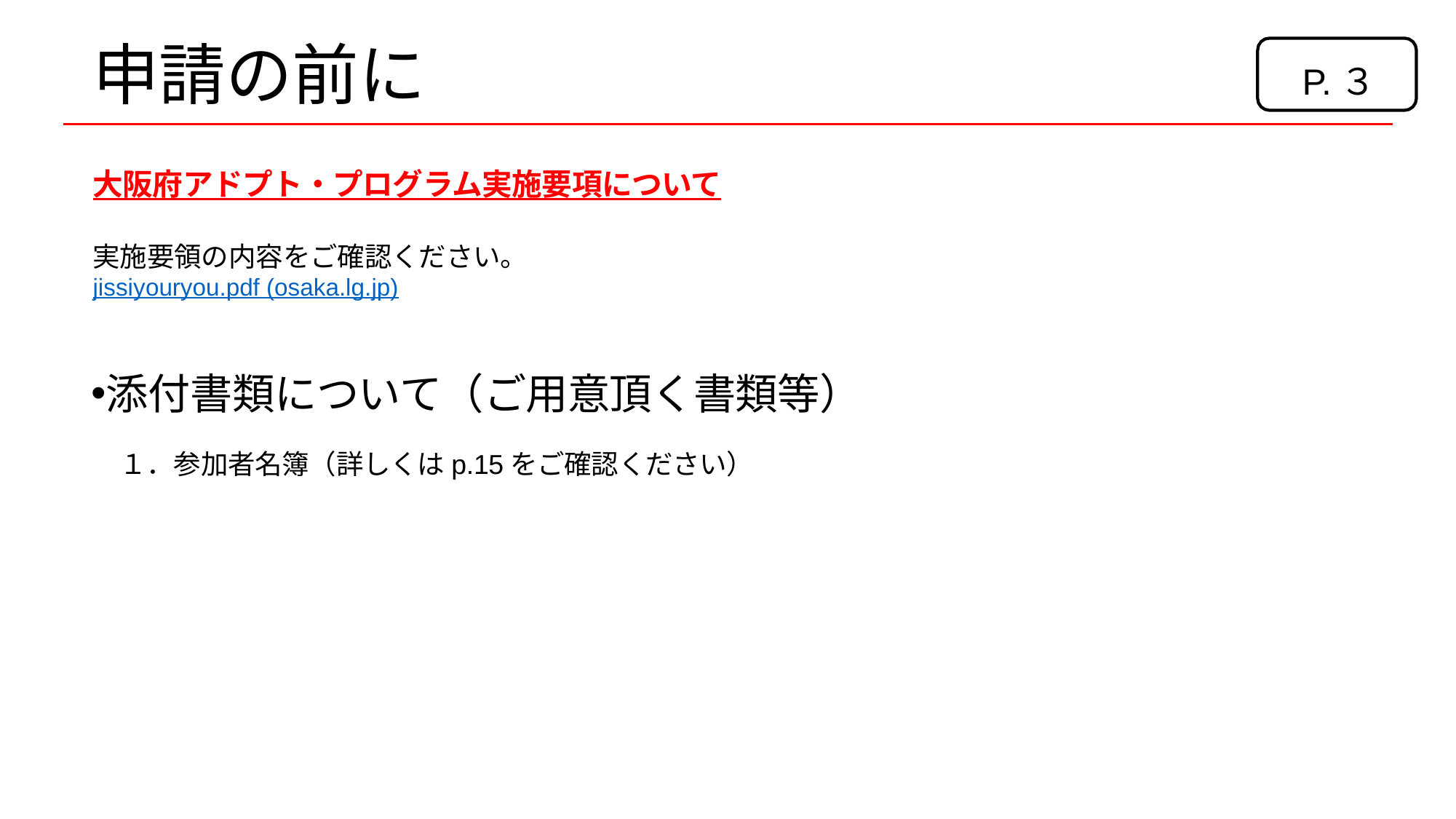

# 申請の前に

P.３

大阪府アドプト・プログラム実施要項について
実施要領の内容をご確認ください。
jissiyouryou.pdf (osaka.lg.jp)
添付書類について（ご用意頂く書類等）
　１．参加者名簿（詳しくはp.15をご確認ください）